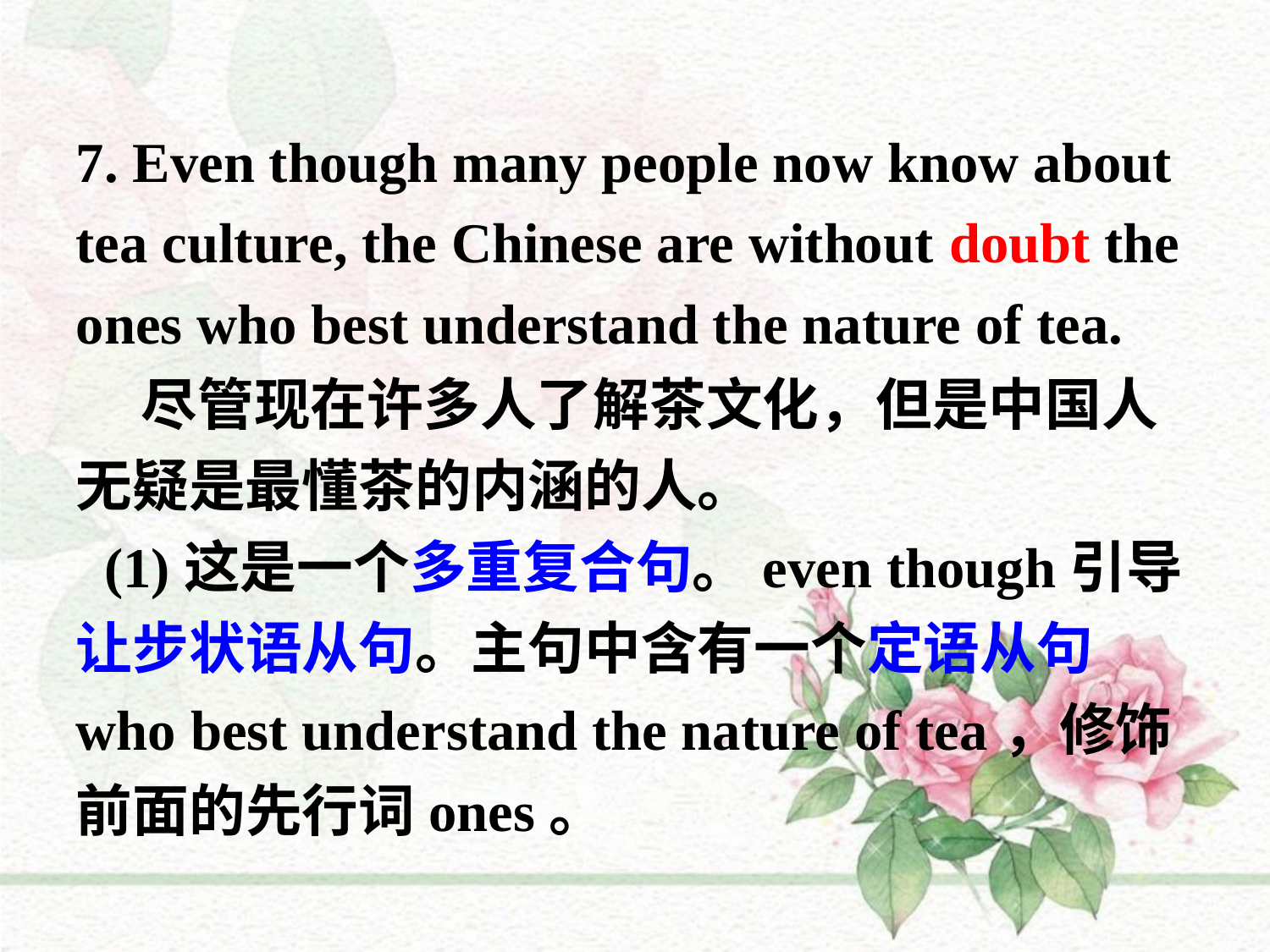

7. Even though many people now know about tea culture, the Chinese are without doubt the ones who best understand the nature of tea.
    尽管现在许多人了解茶文化，但是中国人无疑是最懂茶的内涵的人。
  (1)这是一个多重复合句。even though引导让步状语从句。主句中含有一个定语从句 who best understand the nature of tea，修饰前面的先行词ones。